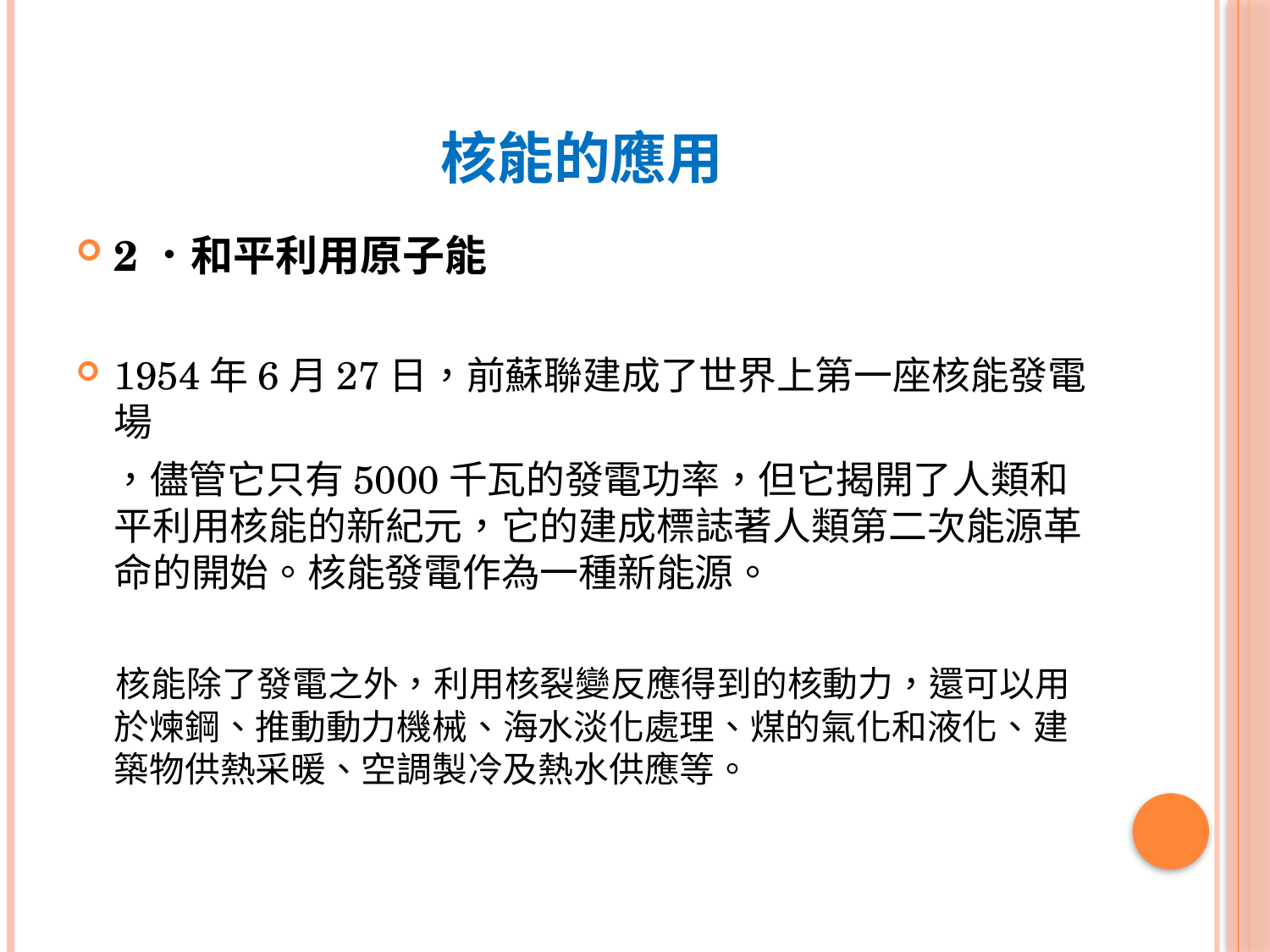

# 核能的應用
2．和平利用原子能

1954年6月27日，前蘇聯建成了世界上第一座核能發電場
   ，儘管它只有5000千瓦的發電功率，但它揭開了人類和平利用核能的新紀元，它的建成標誌著人類第二次能源革命的開始。核能發電作為一種新能源。

    核能除了發電之外，利用核裂變反應得到的核動力，還可以用於煉鋼、推動動力機械、海水淡化處理、煤的氣化和液化、建築物供熱采暖、空調製冷及熱水供應等。